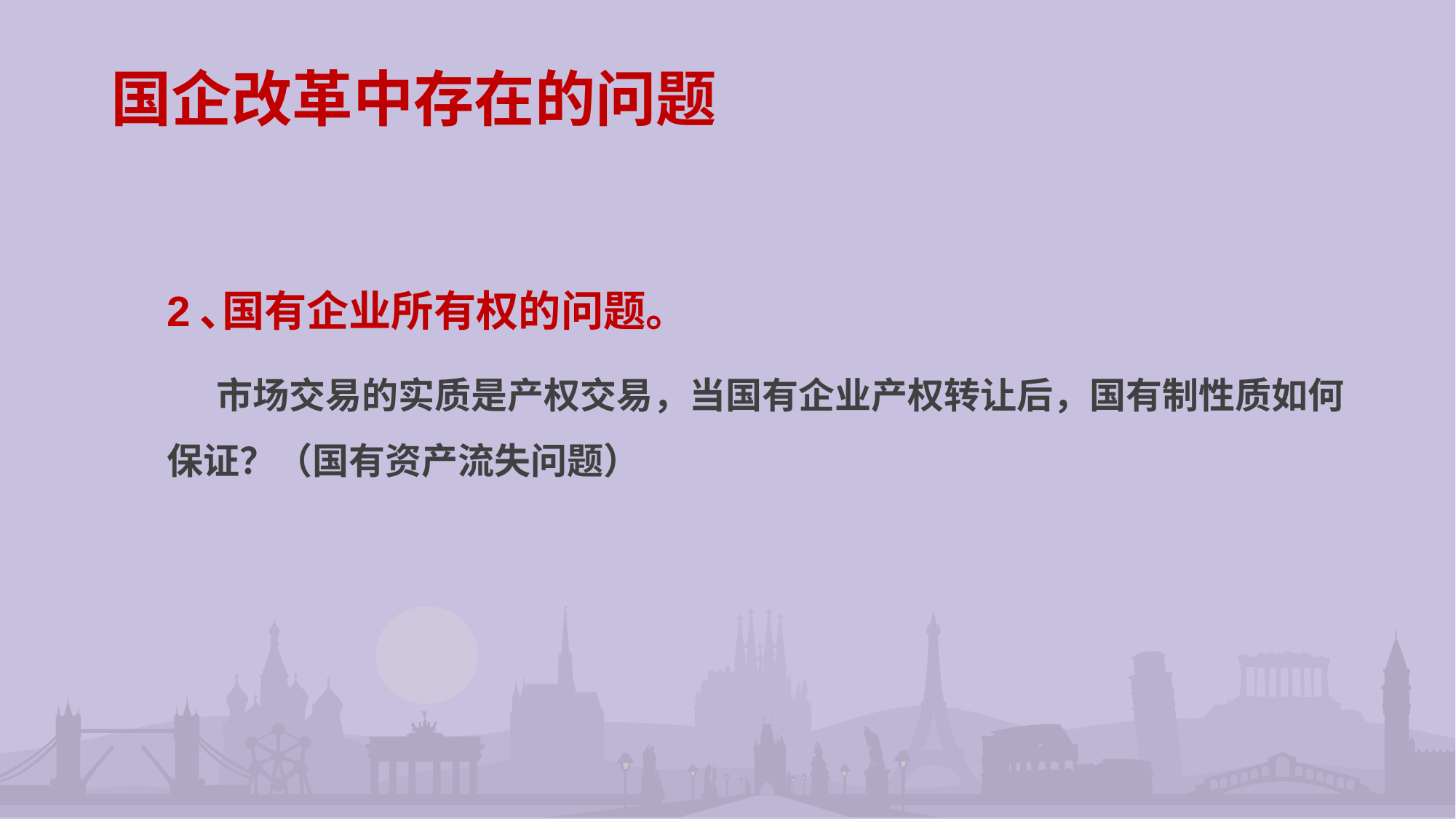

# 国企改革中存在的问题
2､国有企业所有权的问题。
     市场交易的实质是产权交易，当国有企业产权转让后，国有制性质如何保证？（国有资产流失问题）